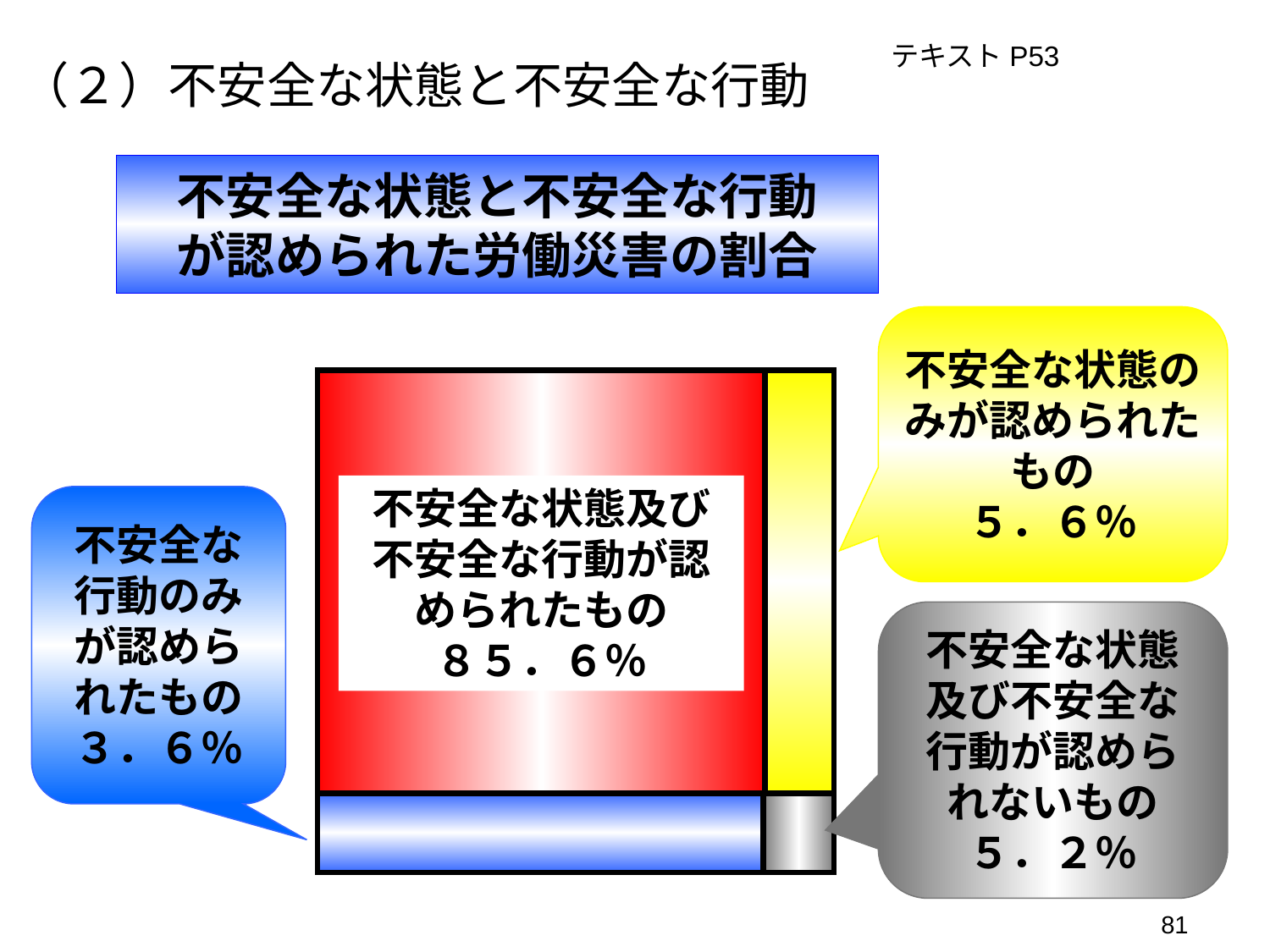

（２）不安全な状態と不安全な行動
テキストP53
不安全な状態と不安全な行動
が認められた労働災害の割合
不安全な状態のみが認められたもの
５．６％

不安全な状態及び
不安全な行動が認
められたもの
８５．６％
不安全な
行動のみ
が認めら
れたもの
３．６％
不安全な状態
及び不安全な
行動が認めら
れないもの
５．２％

81